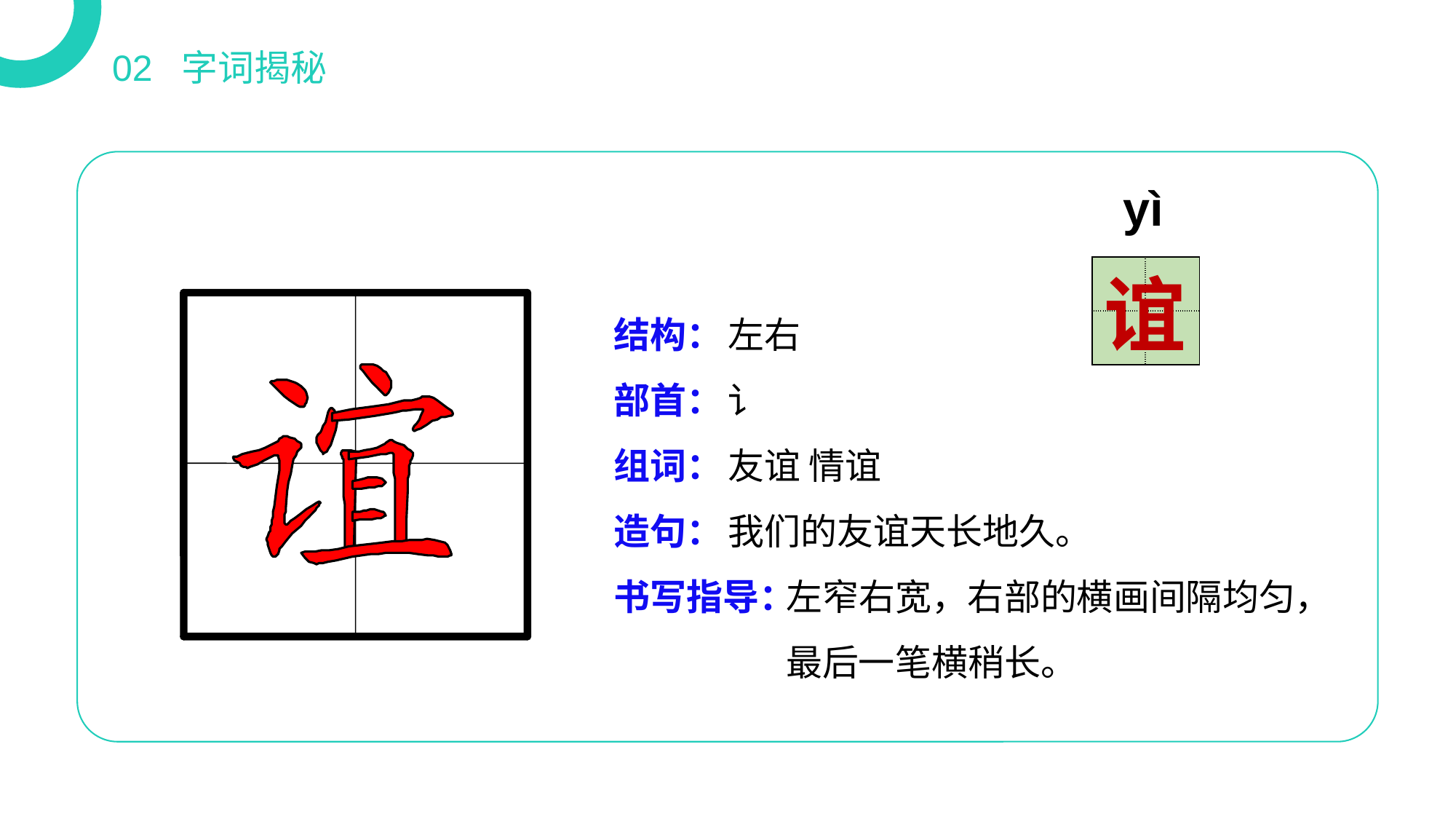

02  字词揭秘
yì
|  |  |
| --- | --- |
|  |  |
谊
结构：
部首：
组词：
造句：
书写指导：

左右
讠
友谊 情谊
我们的友谊天长地久。
      左窄右宽，右部的横画间隔均匀，
      最后一笔横稍长。